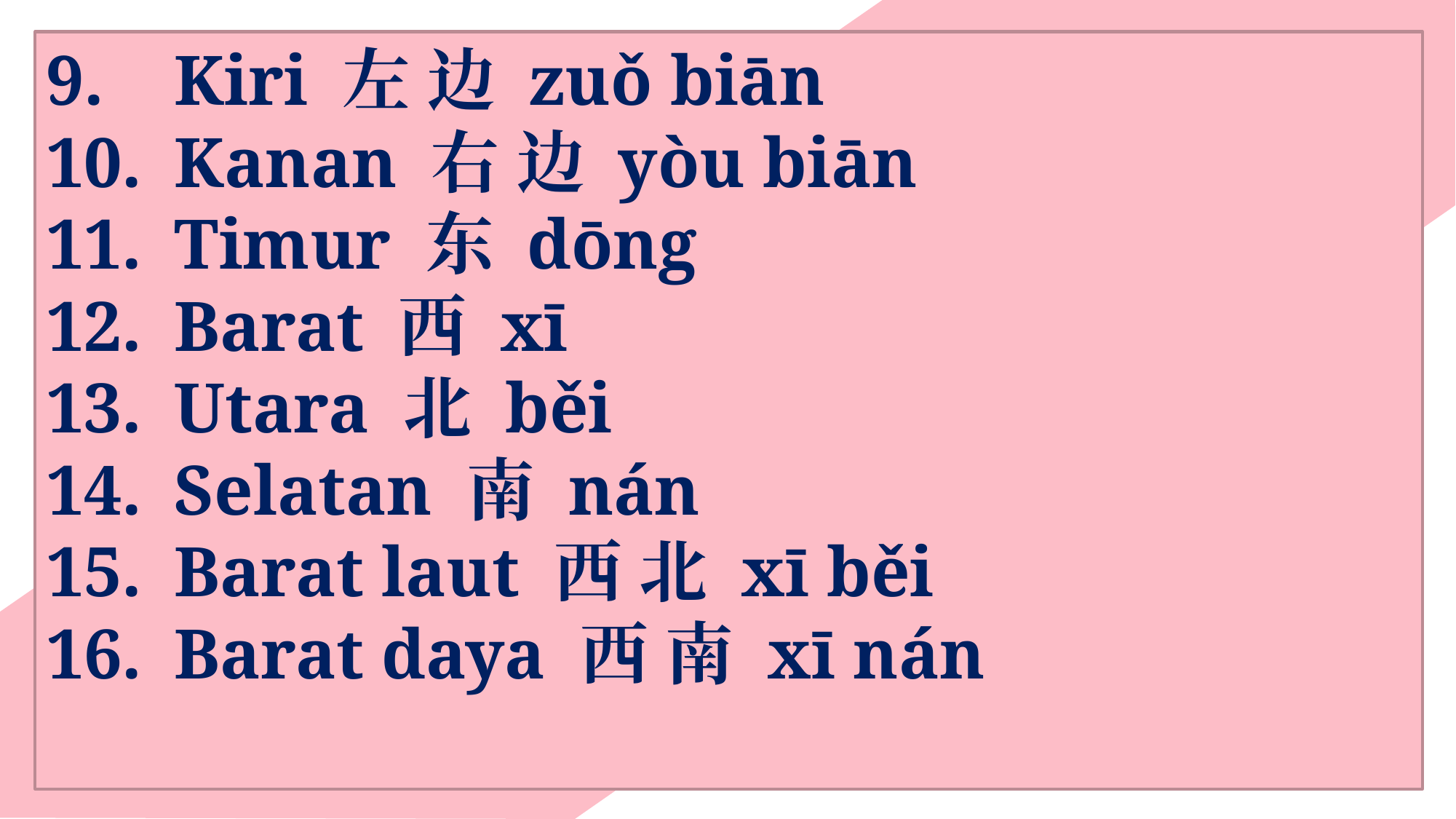

Kiri 左 边 zuǒ biān
Kanan 右 边 yòu biān
Timur 东 dōng
Barat 西 xī
Utara 北 běi
Selatan 南 nán
Barat laut 西 北 xī běi
Barat daya 西 南 xī nán